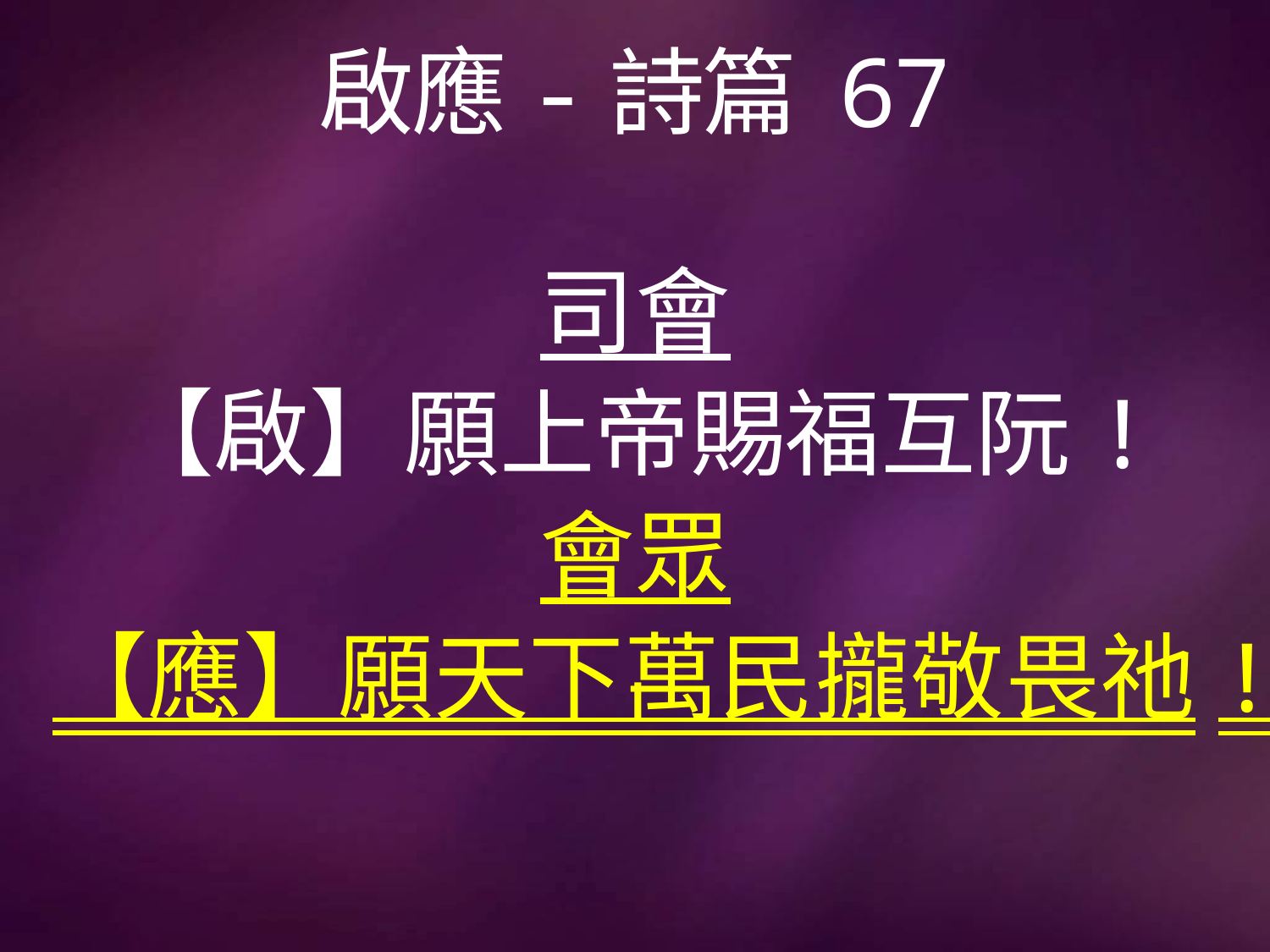

# 啟應-詩篇 67
司會
【啟】願上帝賜福互阮!
會眾
【應】願天下萬民攏敬畏祂!